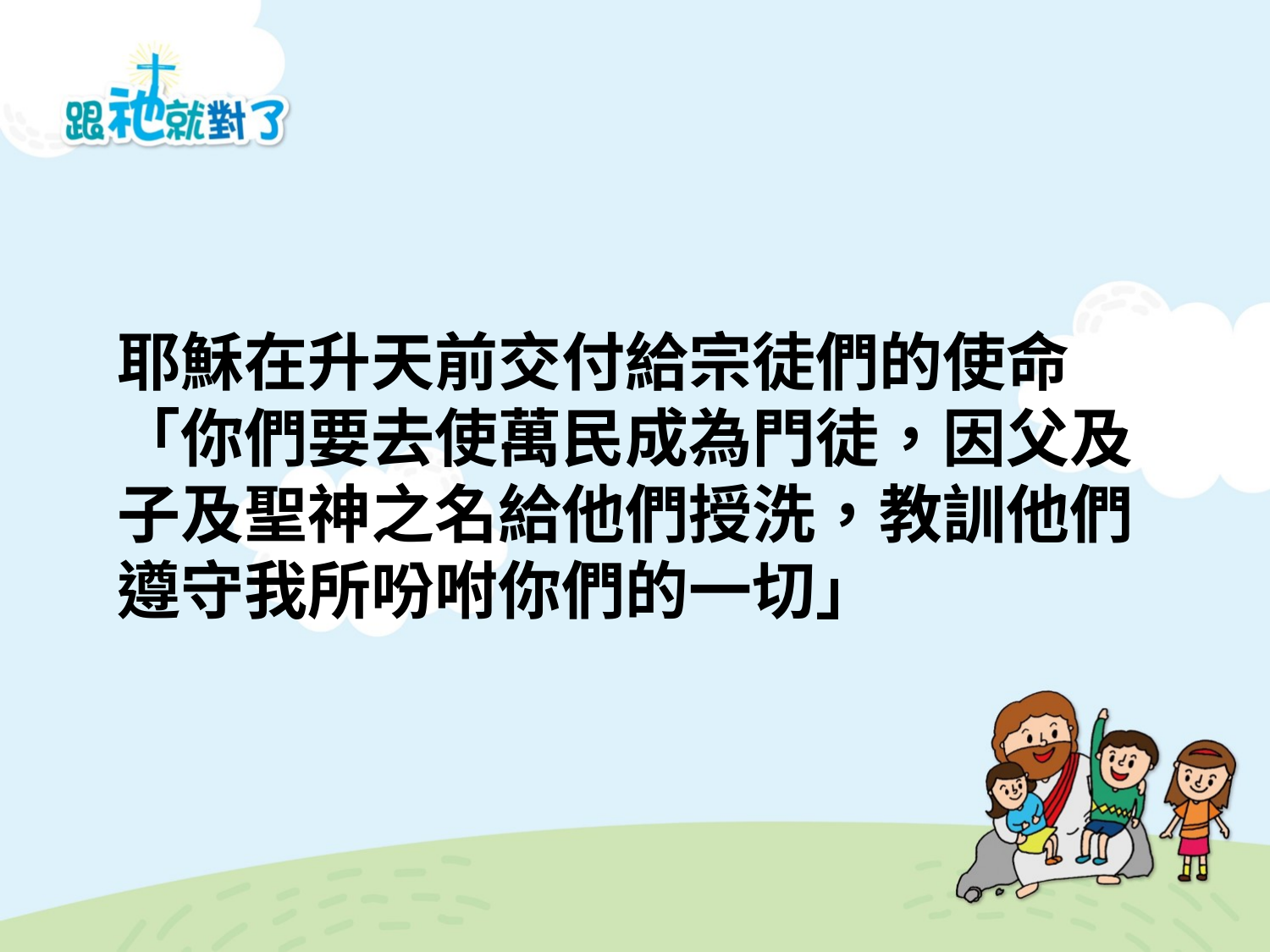

耶穌在升天前交付給宗徒們的使命「你們要去使萬民成為門徒，因父及子及聖神之名給他們授洗，教訓他們遵守我所吩咐你們的一切」